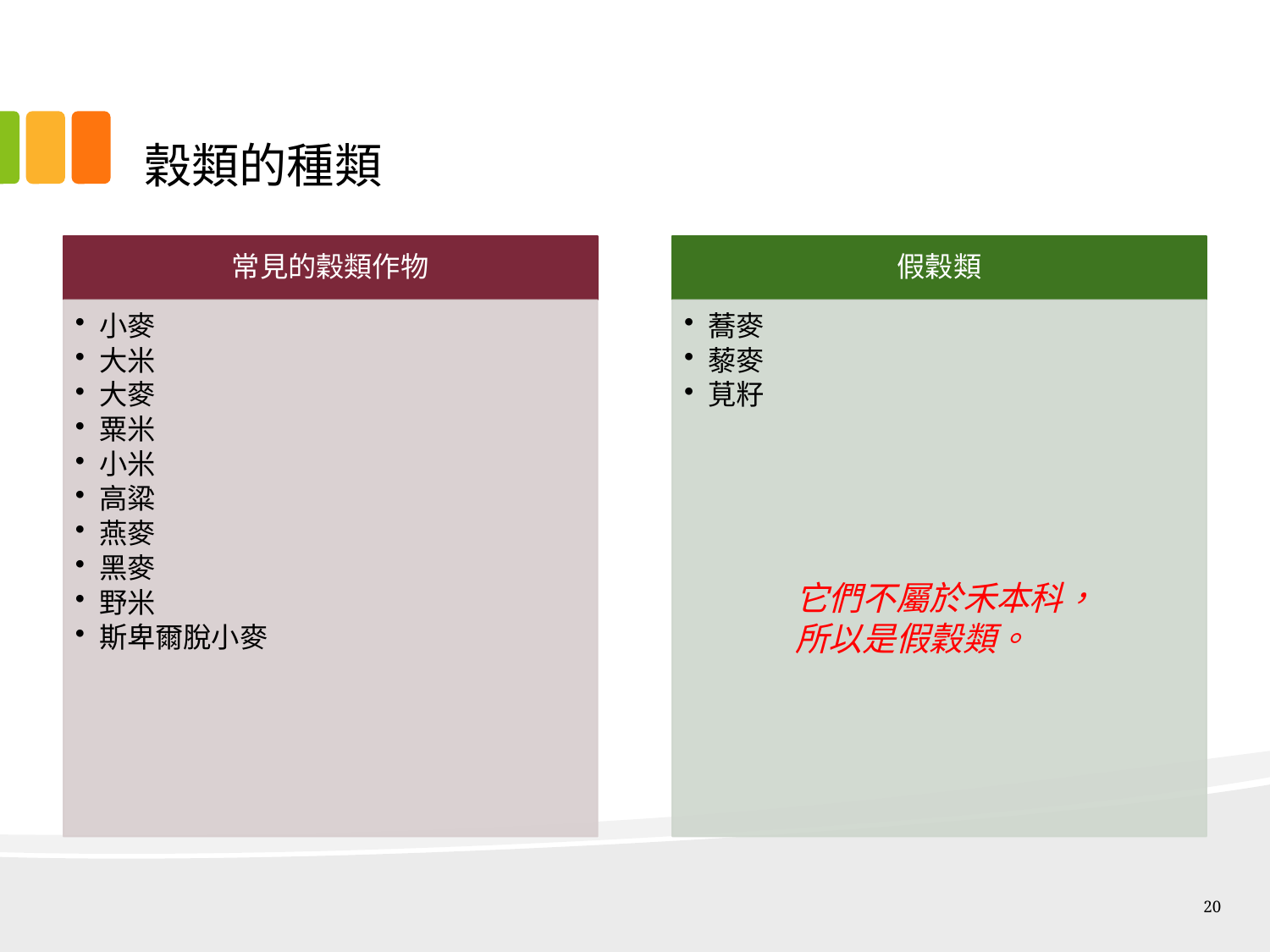

# 穀類的種類
常見的穀類作物
小麥
大米
大麥
粟米
小米
高粱
燕麥
黑麥
野米
斯卑爾脫小麥
假穀類
蕎麥
藜麥
莧籽
它們不屬於禾本科，所以是假穀類。
20